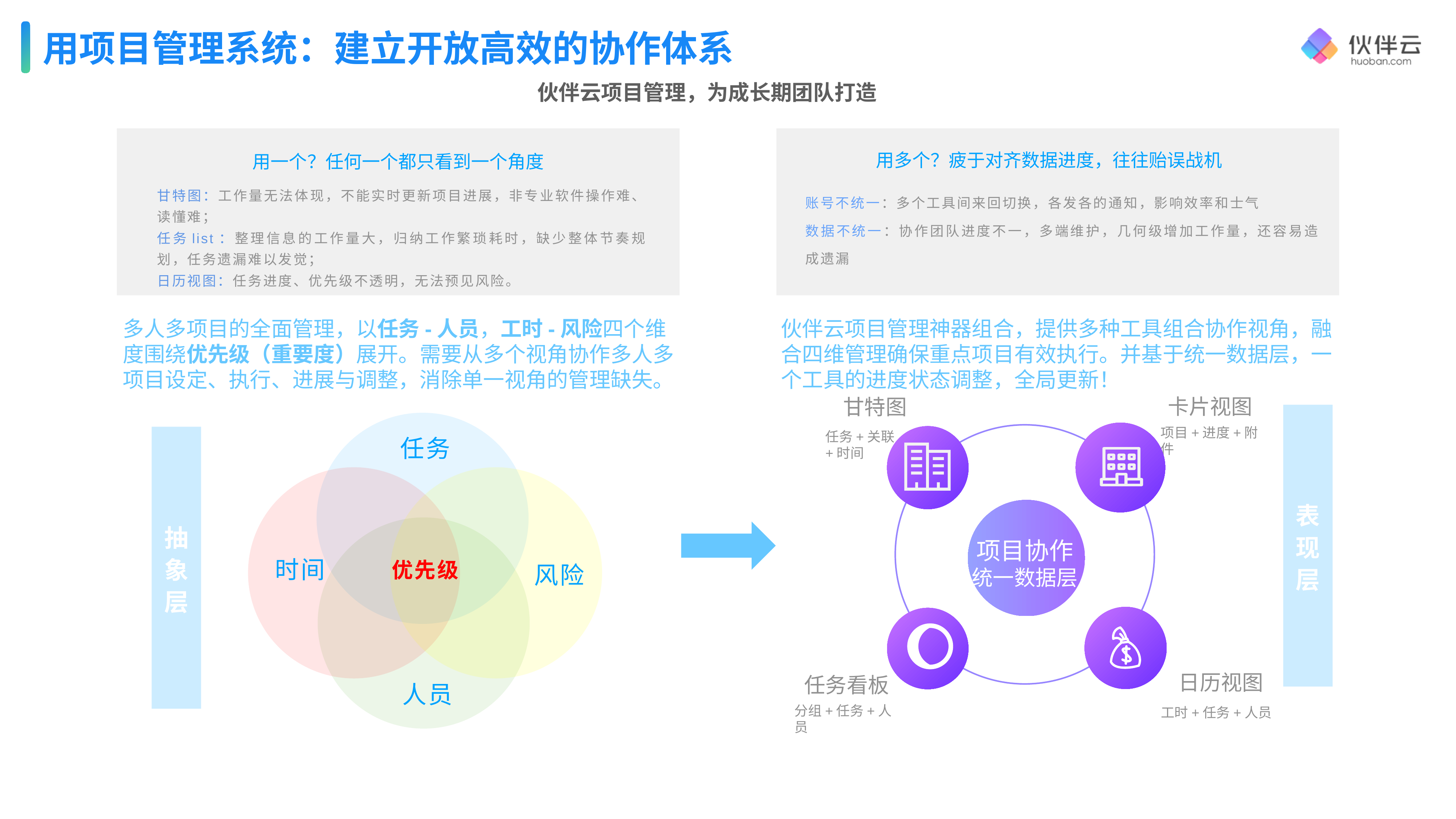

# 用项目管理系统：建立开放高效的协作体系
伙伴云项目管理，为成长期团队打造

用一个？任何一个都只看到一个角度
用多个？疲于对齐数据进度，往往贻误战机
甘特图：工作量无法体现，不能实时更新项目进展，非专业软件操作难、读懂难；
任务list：整理信息的工作量大，归纳工作繁琐耗时，缺少整体节奏规划，任务遗漏难以发觉；
日历视图：任务进度、优先级不透明，无法预见风险。
账号不统一：多个工具间来回切换，各发各的通知，影响效率和士气
数据不统一：协作团队进度不一，多端维护，几何级增加工作量，还容易造成遗漏

伙伴云项目管理神器组合，提供多种工具组合协作视角，融合四维管理确保重点项目有效执行。并基于统一数据层，一个工具的进度状态调整，全局更新！
多人多项目的全面管理，以任务-人员，工时-风险四个维度围绕优先级（重要度）展开。需要从多个视角协作多人多项目设定、执行、进展与调整，消除单一视角的管理缺失。
卡片视图
甘特图
项目+进度+附件
任务+关联
+时间

项目协作
统一数据层

日历视图
任务看板
分组+任务+人员
工时+任务+人员
表现层

任务

时间
优先级
风险
人员
抽象层